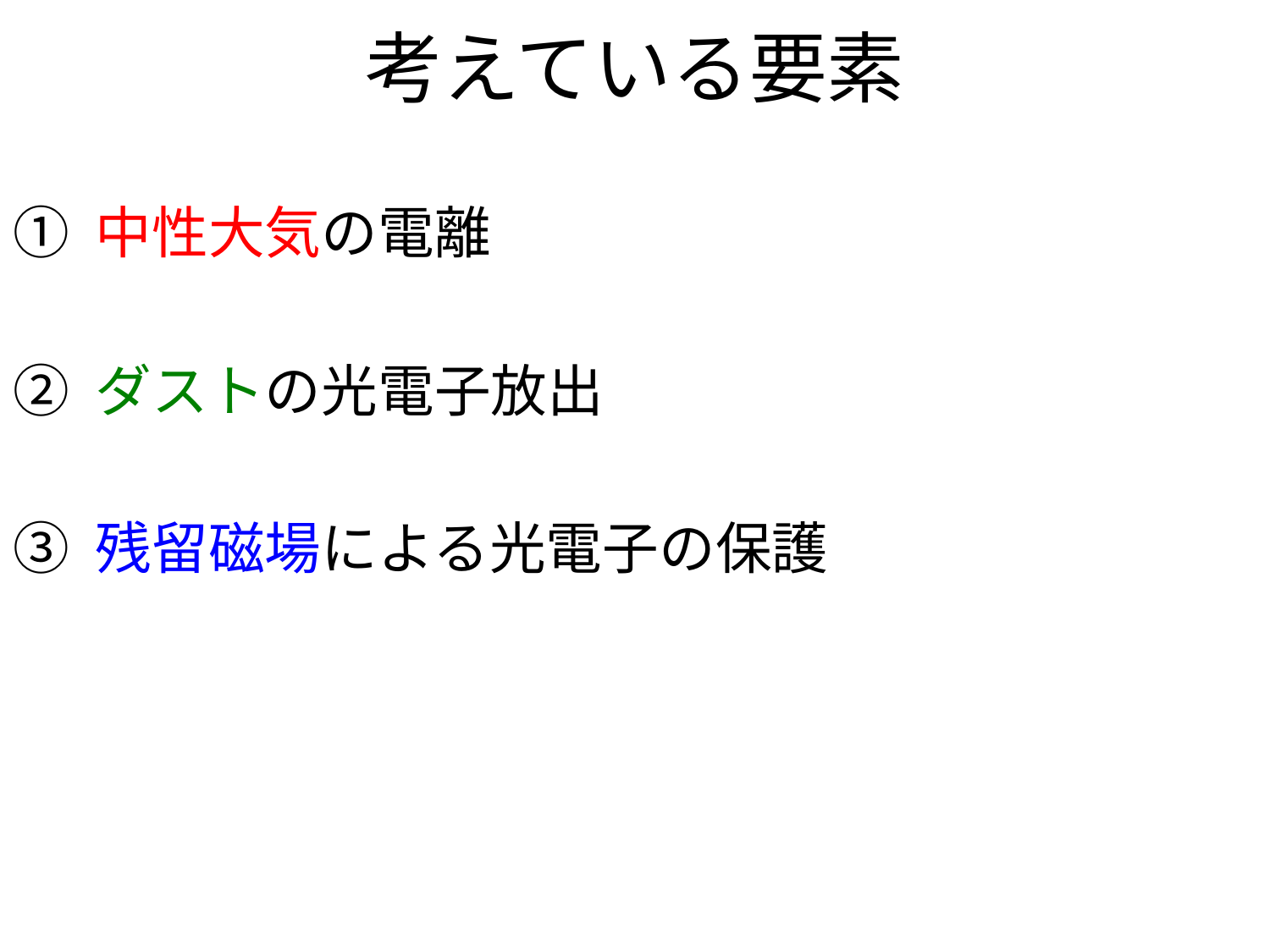

# 考えている要素
① 中性大気の電離

② ダストの光電子放出

③ 残留磁場による光電子の保護